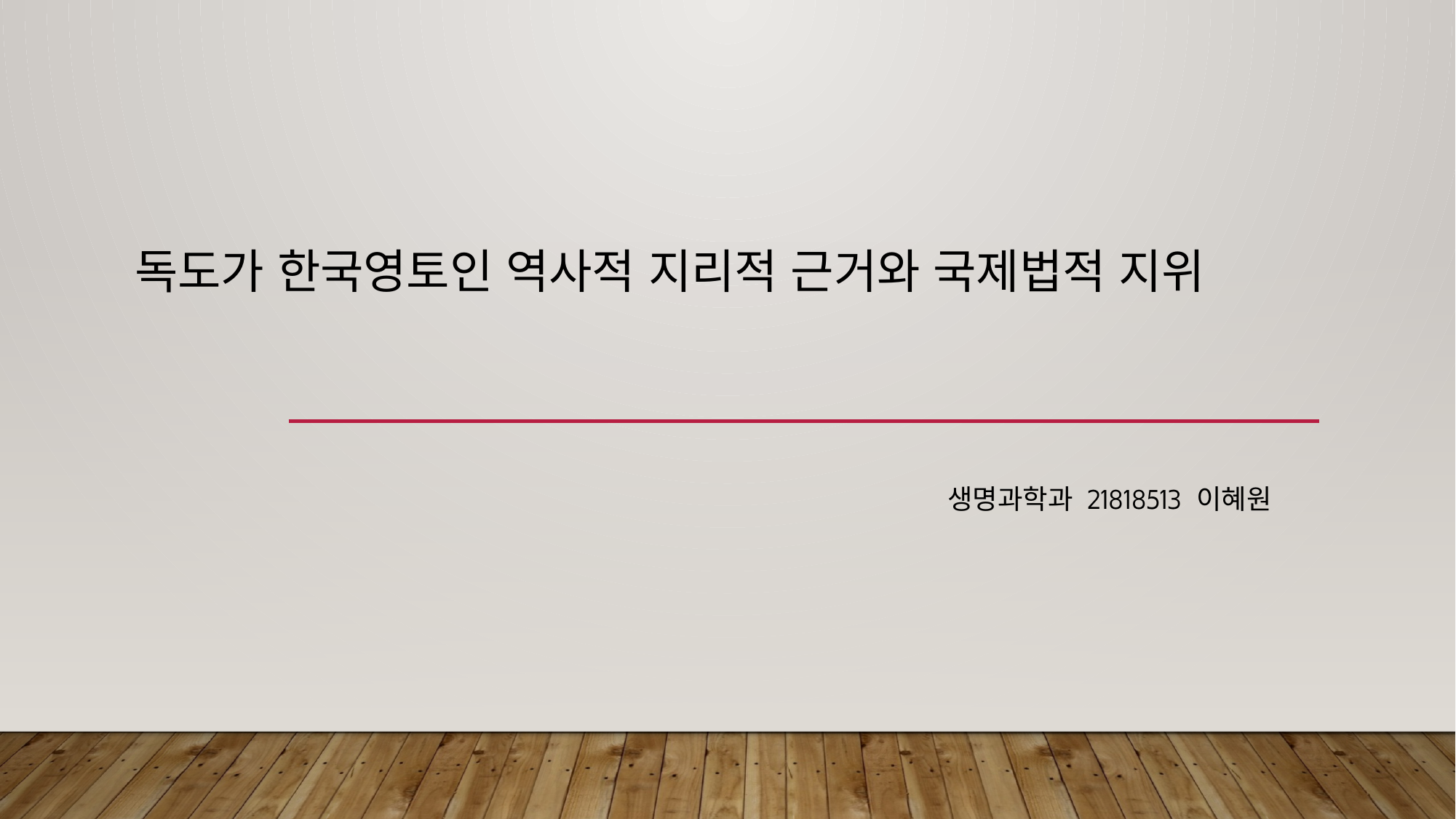

# 독도가 한국영토인 역사적 지리적 근거와 국제법적 지위
생명과학과 21818513 이혜원